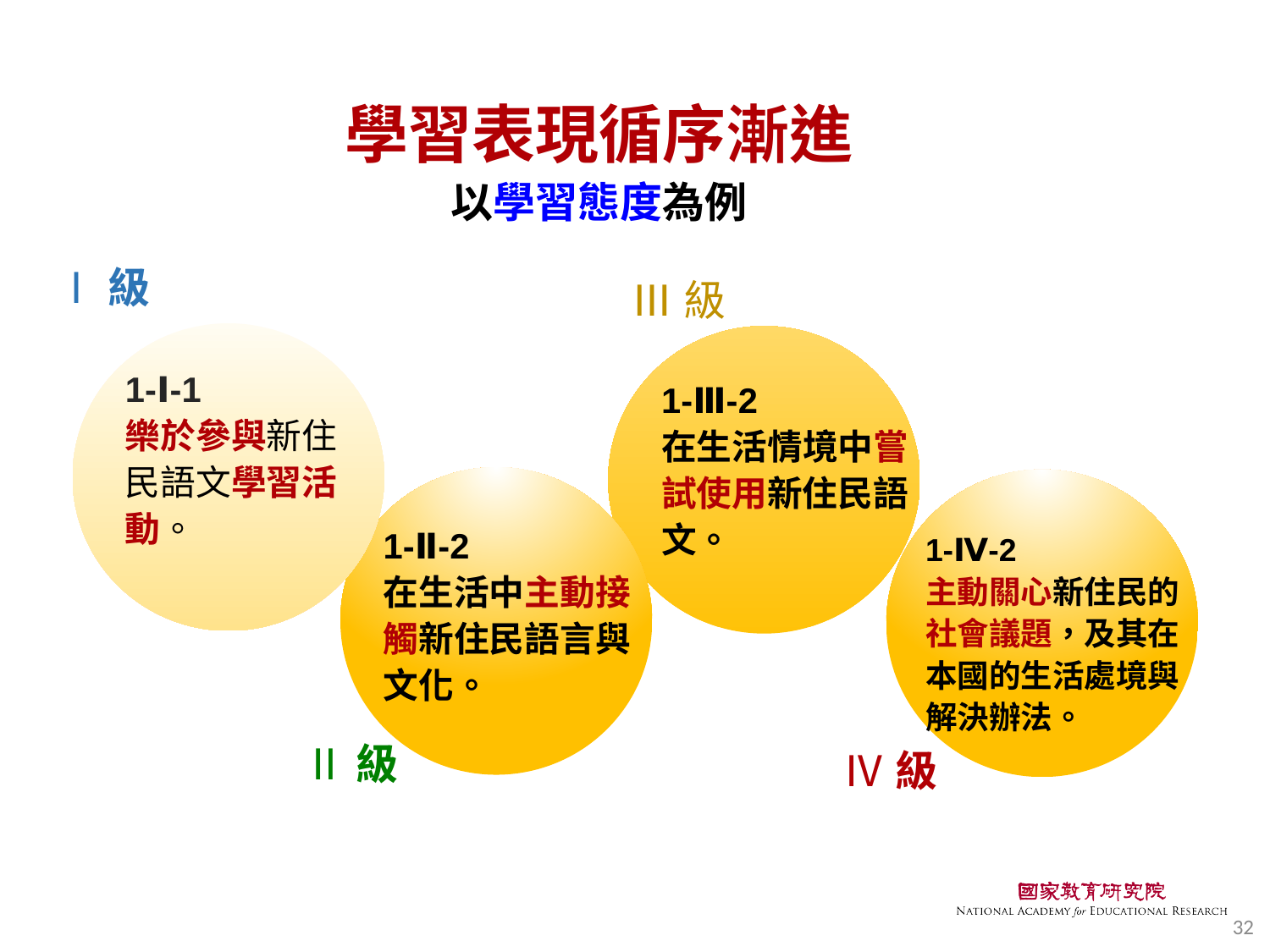

# 學習表現循序漸進 以學習態度為例
Ⅰ級
Ⅲ級

1-Ⅰ-1
樂於參與新住民語文學習活動。

1-Ⅲ-2
在生活情境中嘗試使用新住民語文。

1-Ⅱ-2
在生活中主動接觸新住民語言與文化。
1-Ⅳ-2
主動關心新住民的社會議題，及其在本國的生活處境與解決辦法。
Ⅱ級
Ⅳ級
32